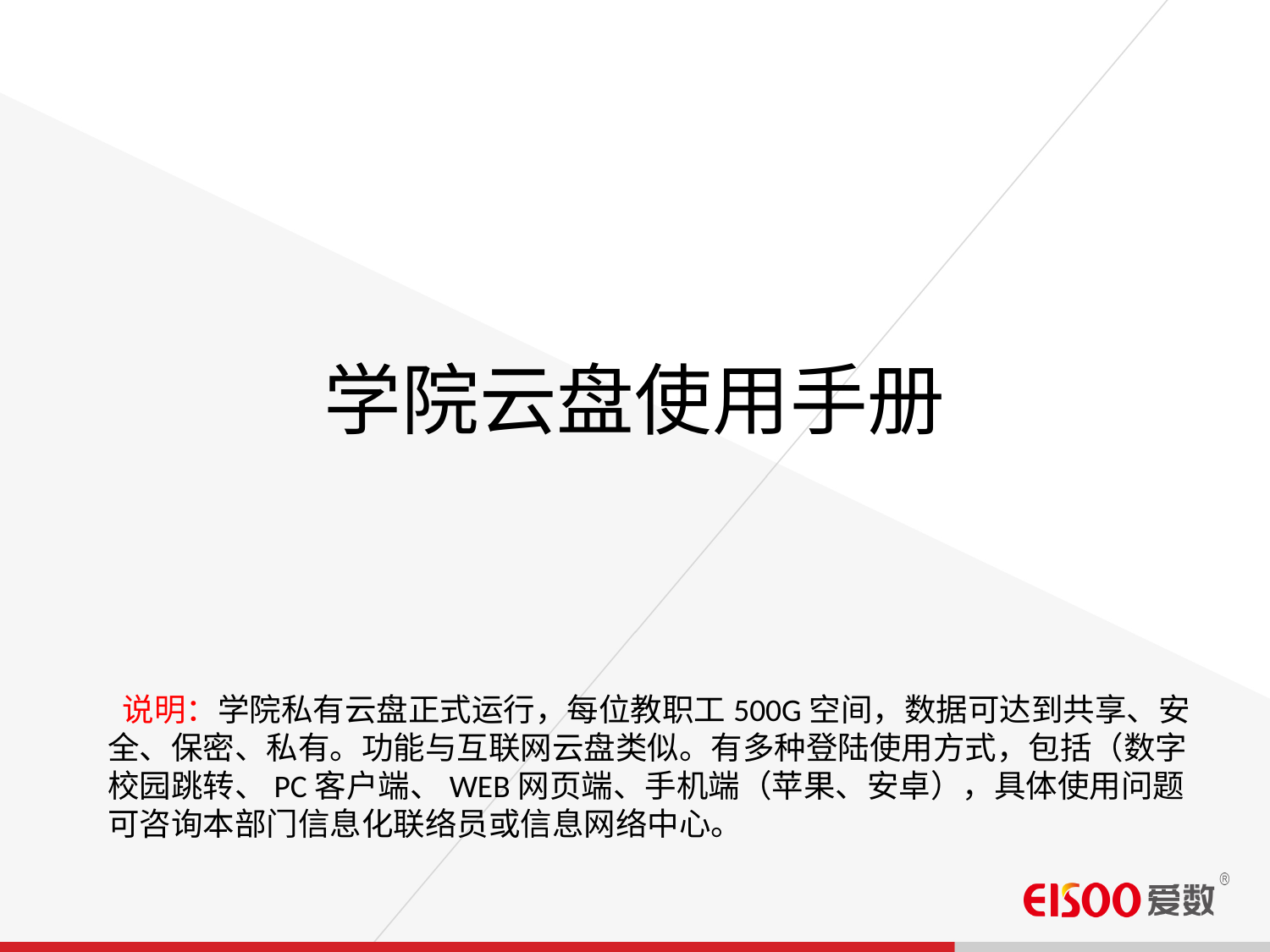

# 学院云盘使用手册
 说明：学院私有云盘正式运行，每位教职工500G空间，数据可达到共享、安全、保密、私有。功能与互联网云盘类似。有多种登陆使用方式，包括（数字校园跳转、PC客户端、WEB网页端、手机端（苹果、安卓），具体使用问题可咨询本部门信息化联络员或信息网络中心。